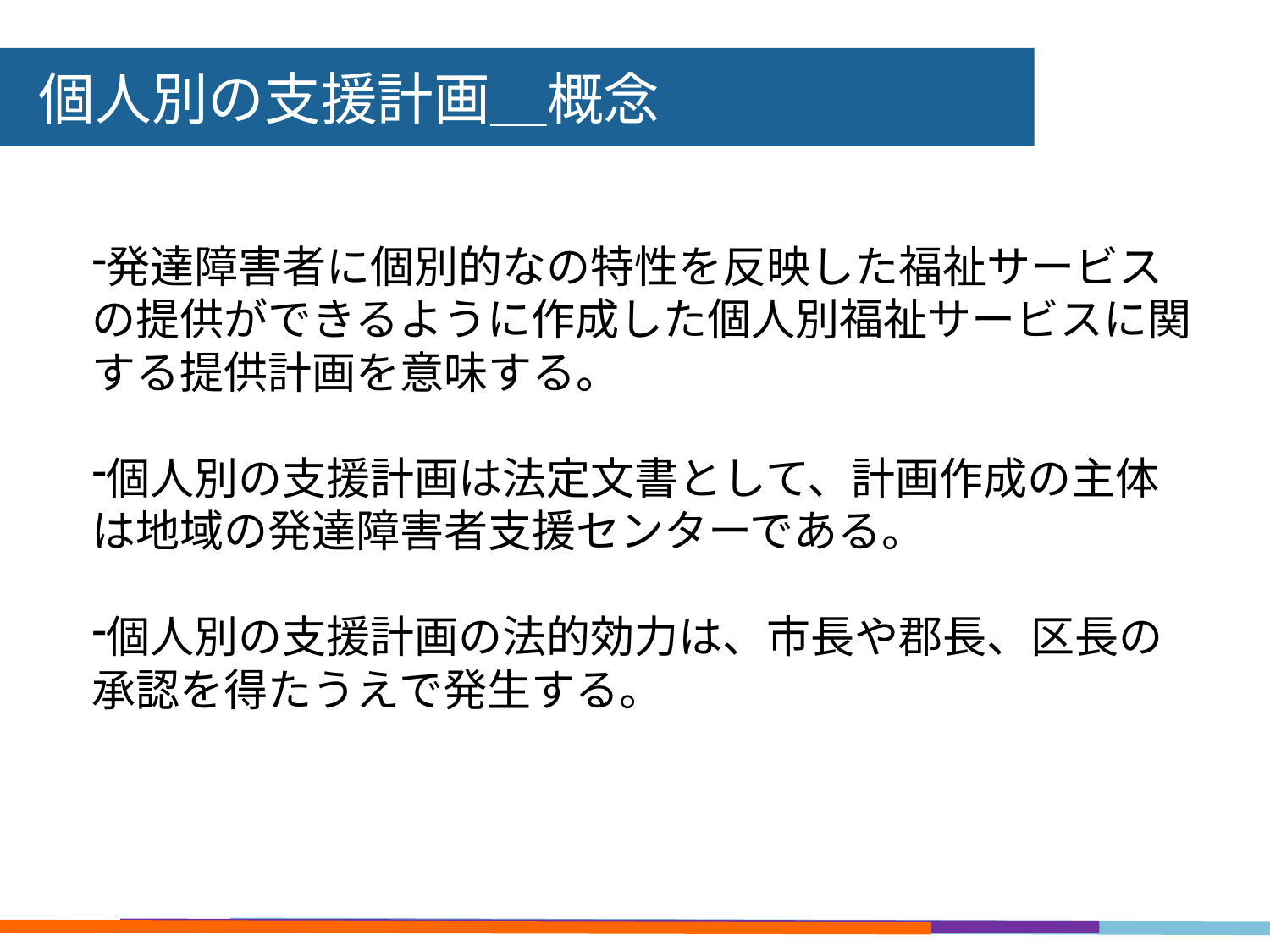

個人別の支援計画＿概念
発達障害者に個別的なの特性を反映した福祉サービスの提供ができるように作成した個人別福祉サービスに関する提供計画を意味する。

個人別の支援計画は法定文書として、計画作成の主体は地域の発達障害者支援センターである。

個人別の支援計画の法的効力は、市長や郡長、区長の承認を得たうえで発生する。